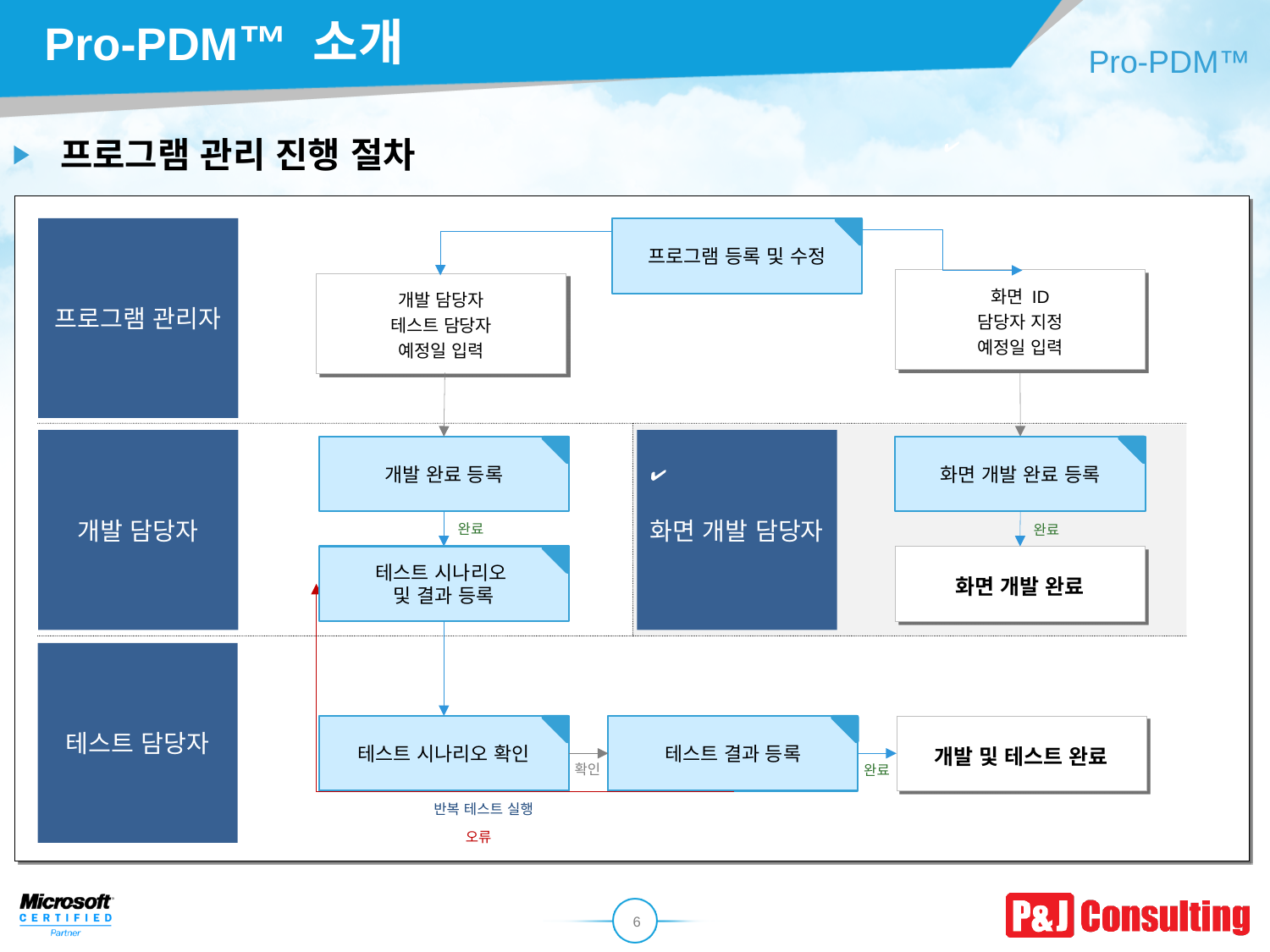

Pro-PDM™ 소개
Pro-PDM™
# 프로그램 관리 진행 절차

프로그램 관리자
프로그램 등록 및 수정
✔

화면 ID
담당자 지정
예정일 입력
개발 담당자
테스트 담당자
예정일 입력

개발 담당자
화면 개발 담당자
화면 개발 완료 등록
✔

개발 완료 등록
✔

완료
완료
테스트 시나리오
및 결과 등록
✔

화면 개발 완료

테스트 담당자
테스트 시나리오 확인
✔

테스트 결과 등록
✔

개발 및 테스트 완료
확인
완료
반복 테스트 실행
오류